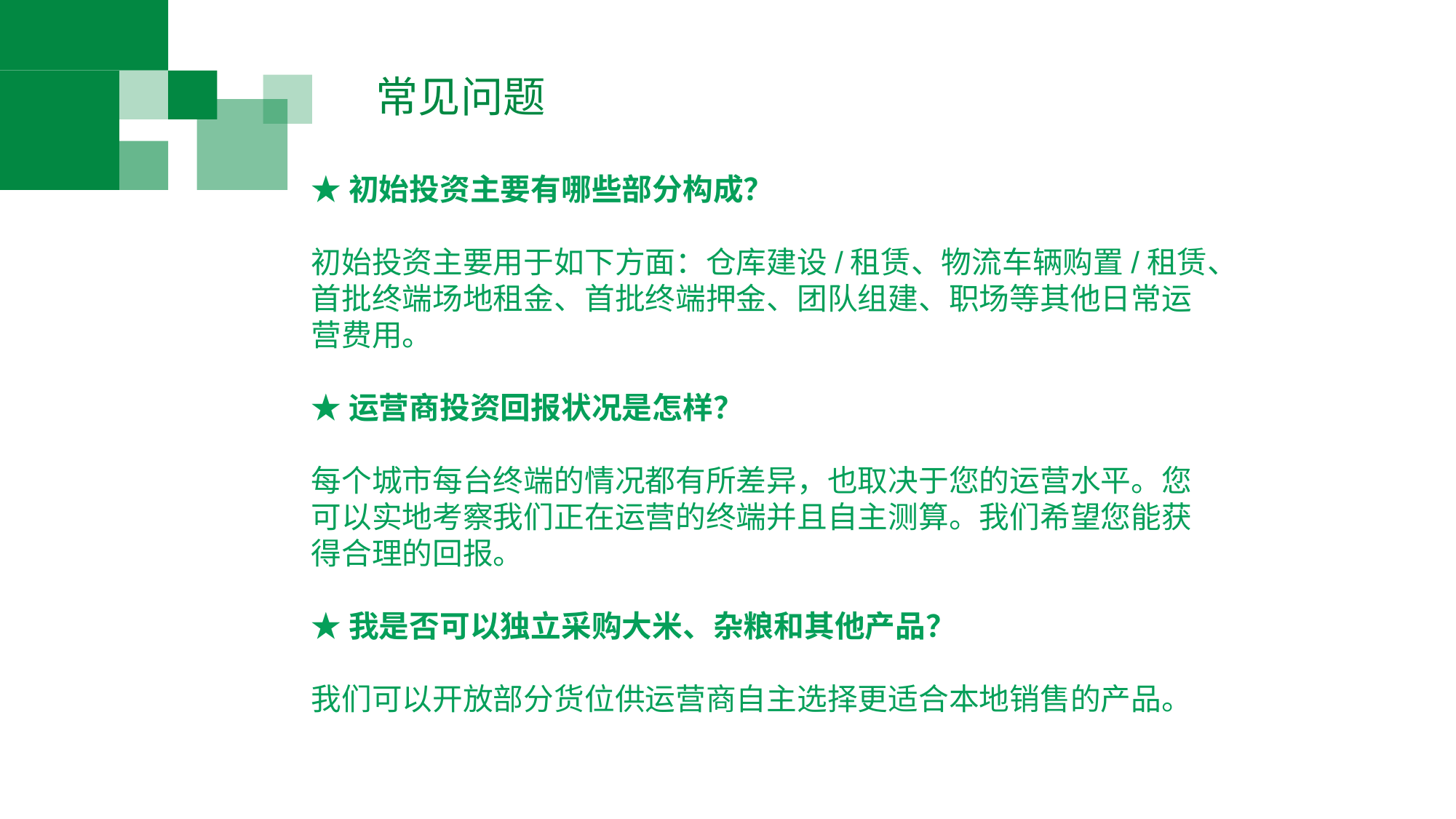

常见问题
★初始投资主要有哪些部分构成？

初始投资主要用于如下方面：仓库建设/租赁、物流车辆购置/租赁、首批终端场地租金、首批终端押金、团队组建、职场等其他日常运营费用。

★运营商投资回报状况是怎样？

每个城市每台终端的情况都有所差异，也取决于您的运营水平。您可以实地考察我们正在运营的终端并且自主测算。我们希望您能获得合理的回报。

★我是否可以独立采购大米、杂粮和其他产品？

我们可以开放部分货位供运营商自主选择更适合本地销售的产品。